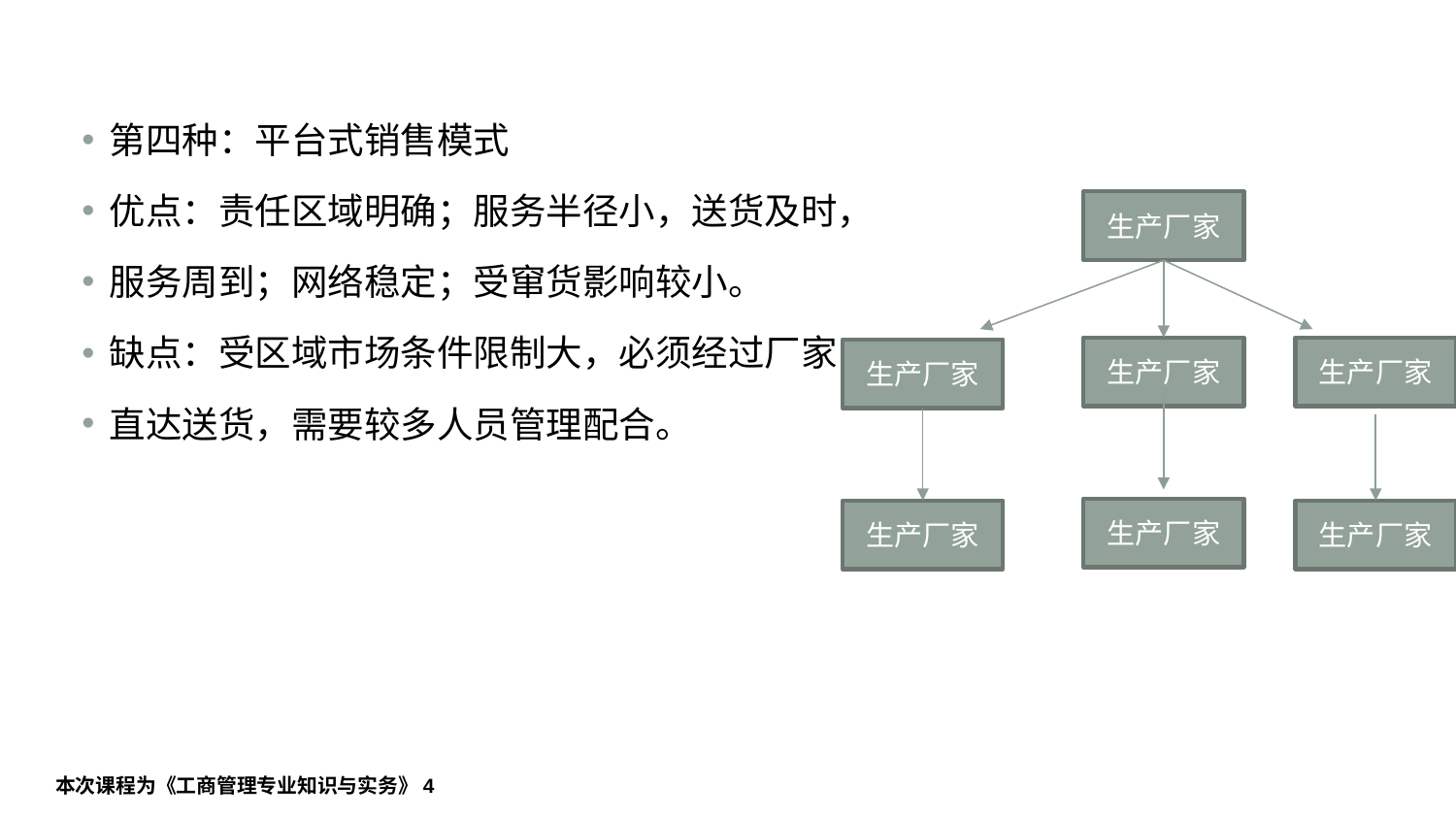

#
第四种：平台式销售模式
优点：责任区域明确；服务半径小，送货及时，
服务周到；网络稳定；受窜货影响较小。
缺点：受区域市场条件限制大，必须经过厂家
直达送货，需要较多人员管理配合。

生产厂家
生产厂家
生产厂家
生产厂家
生产厂家
生产厂家
生产厂家